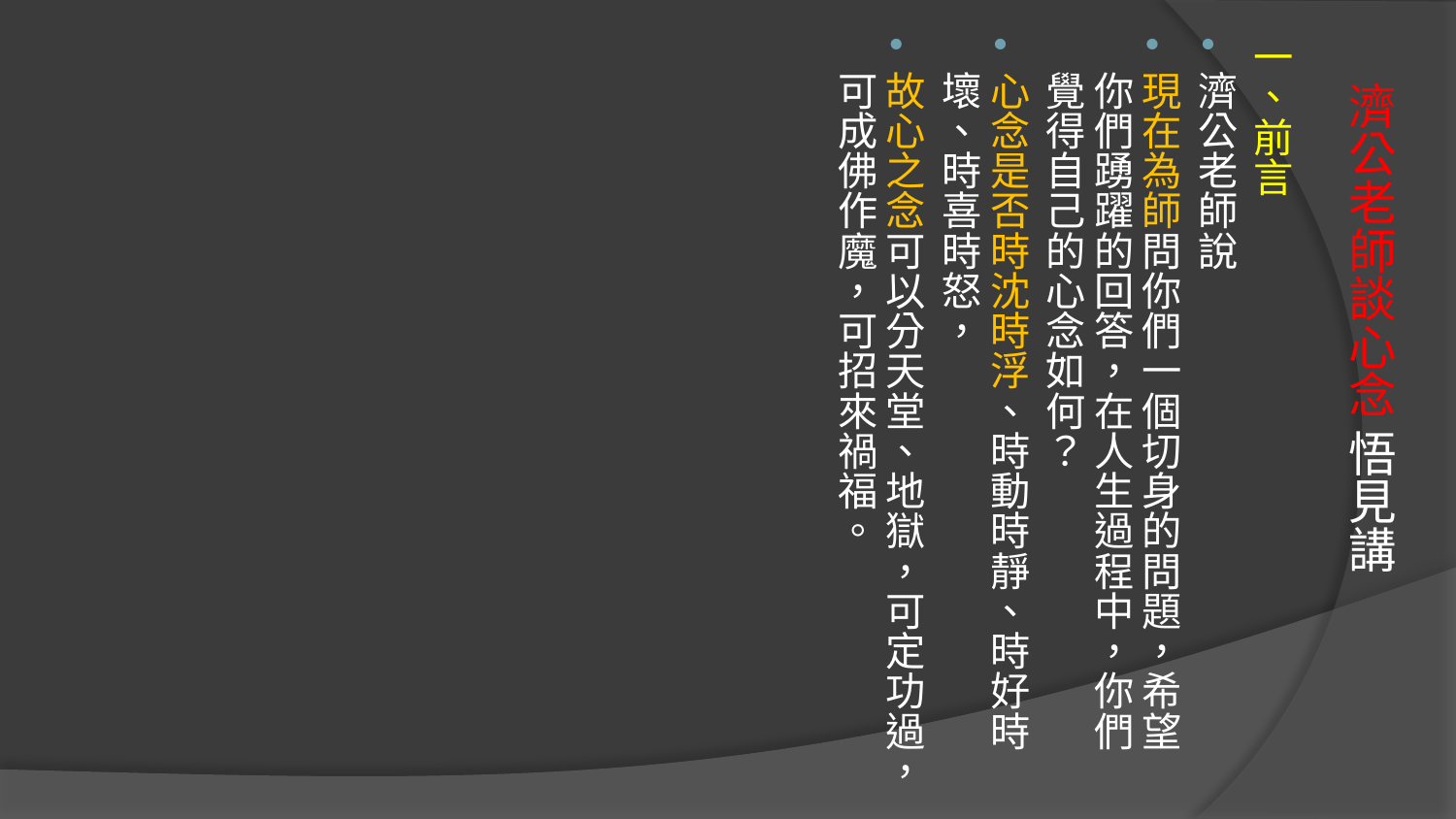

一、前言
濟公老師說
現在為師問你們一個切身的問題，希望你們踴躍的回答，在人生過程中，你們覺得自己的心念如何？
心念是否時沈時浮、時動時靜、時好時壞、時喜時怒，
故心之念可以分天堂、地獄，可定功過，可成佛作魔，可招來禍福。

# 濟公老師談心念 悟見講